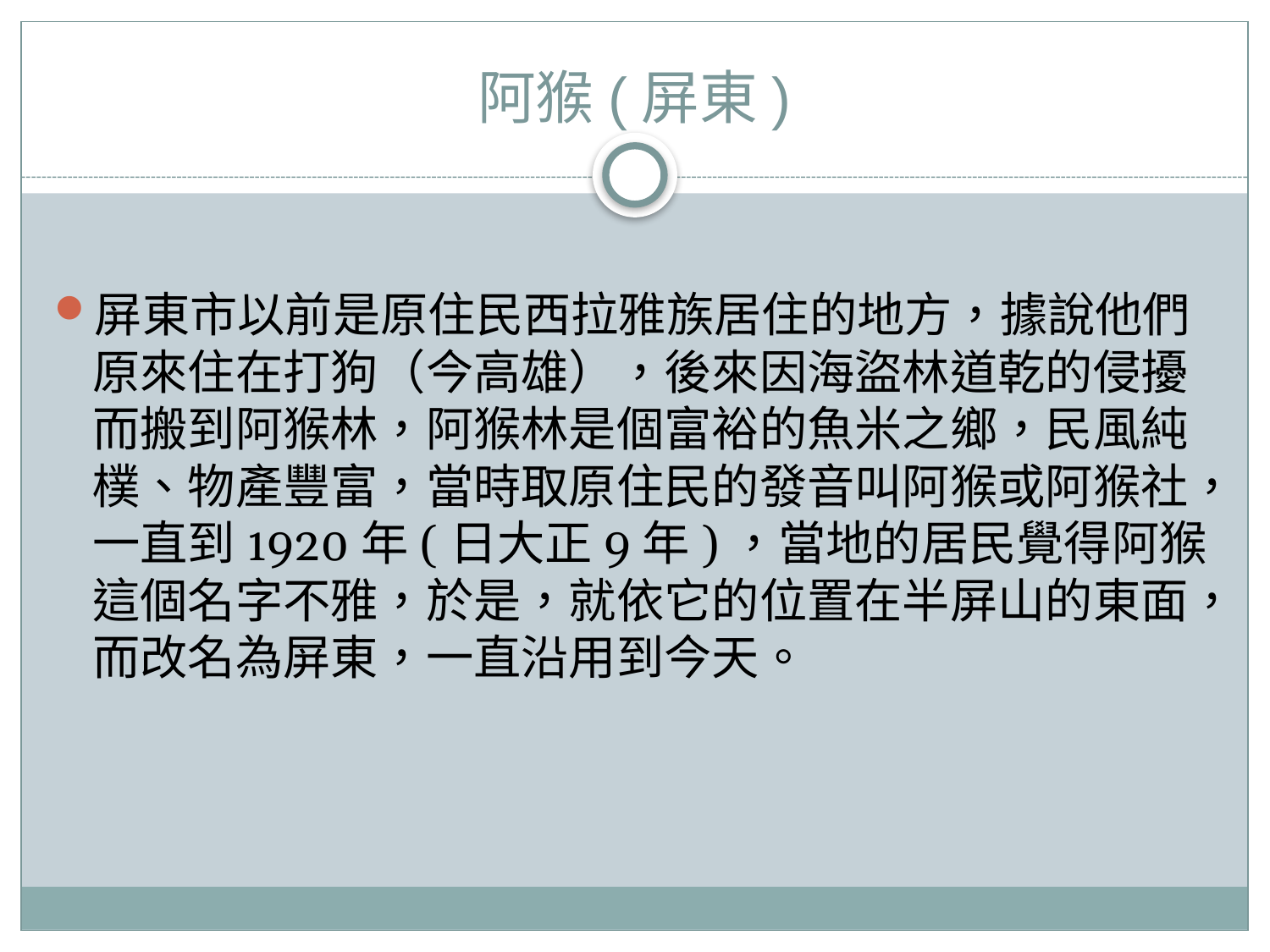

# 阿猴(屏東)

屏東市以前是原住民西拉雅族居住的地方，據說他們原來住在打狗（今高雄），後來因海盜林道乾的侵擾而搬到阿猴林，阿猴林是個富裕的魚米之鄉，民風純樸、物產豐富，當時取原住民的發音叫阿猴或阿猴社，一直到1920年(日大正9年)，當地的居民覺得阿猴這個名字不雅，於是，就依它的位置在半屏山的東面，而改名為屏東，一直沿用到今天。